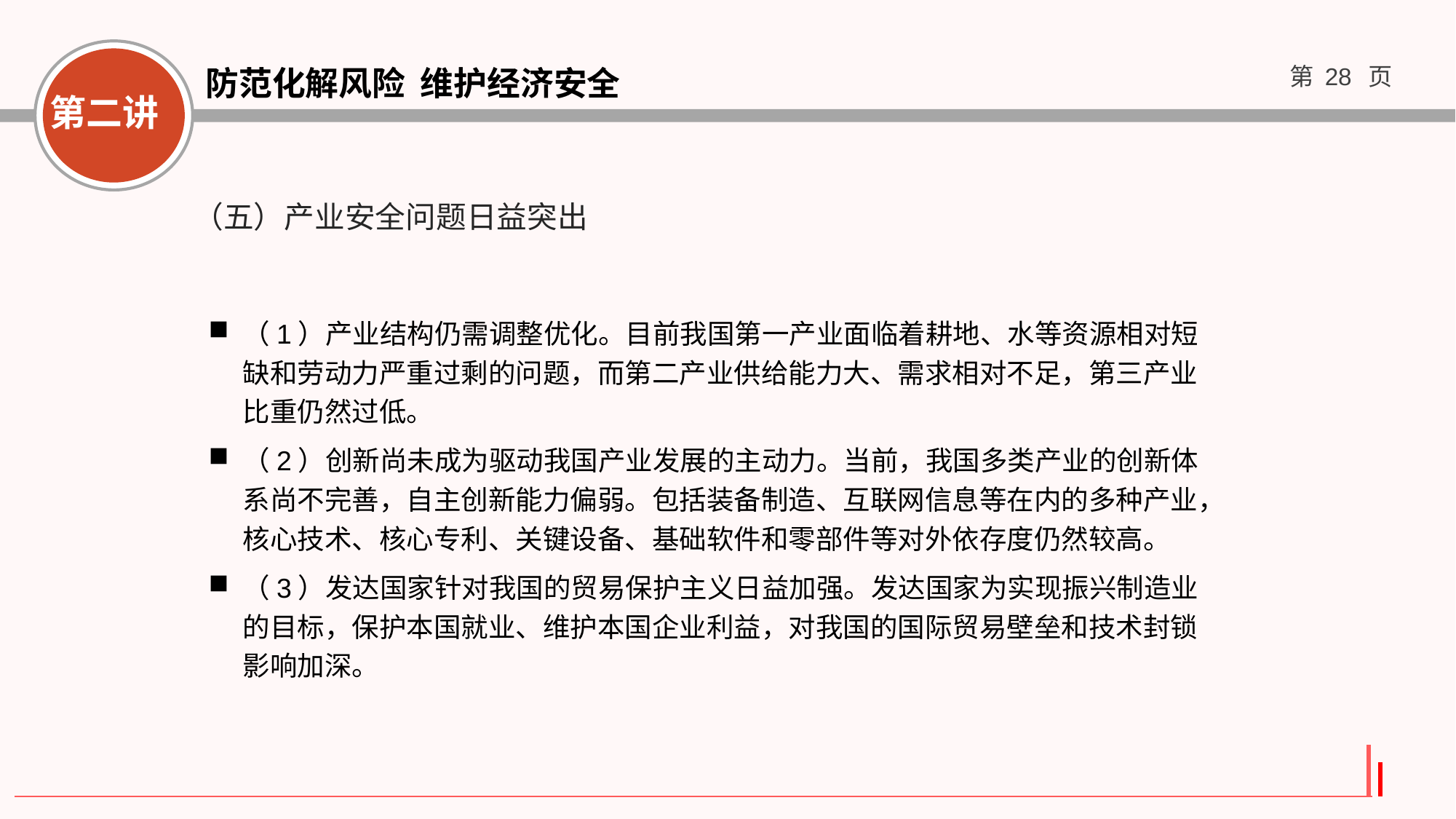

（五）产业安全问题日益突出
（1）产业结构仍需调整优化。目前我国第一产业面临着耕地、水等资源相对短缺和劳动力严重过剩的问题，而第二产业供给能力大、需求相对不足，第三产业比重仍然过低。
（2）创新尚未成为驱动我国产业发展的主动力。当前，我国多类产业的创新体系尚不完善，自主创新能力偏弱。包括装备制造、互联网信息等在内的多种产业，核心技术、核心专利、关键设备、基础软件和零部件等对外依存度仍然较高。
（3）发达国家针对我国的贸易保护主义日益加强。发达国家为实现振兴制造业的目标，保护本国就业、维护本国企业利益，对我国的国际贸易壁垒和技术封锁影响加深。